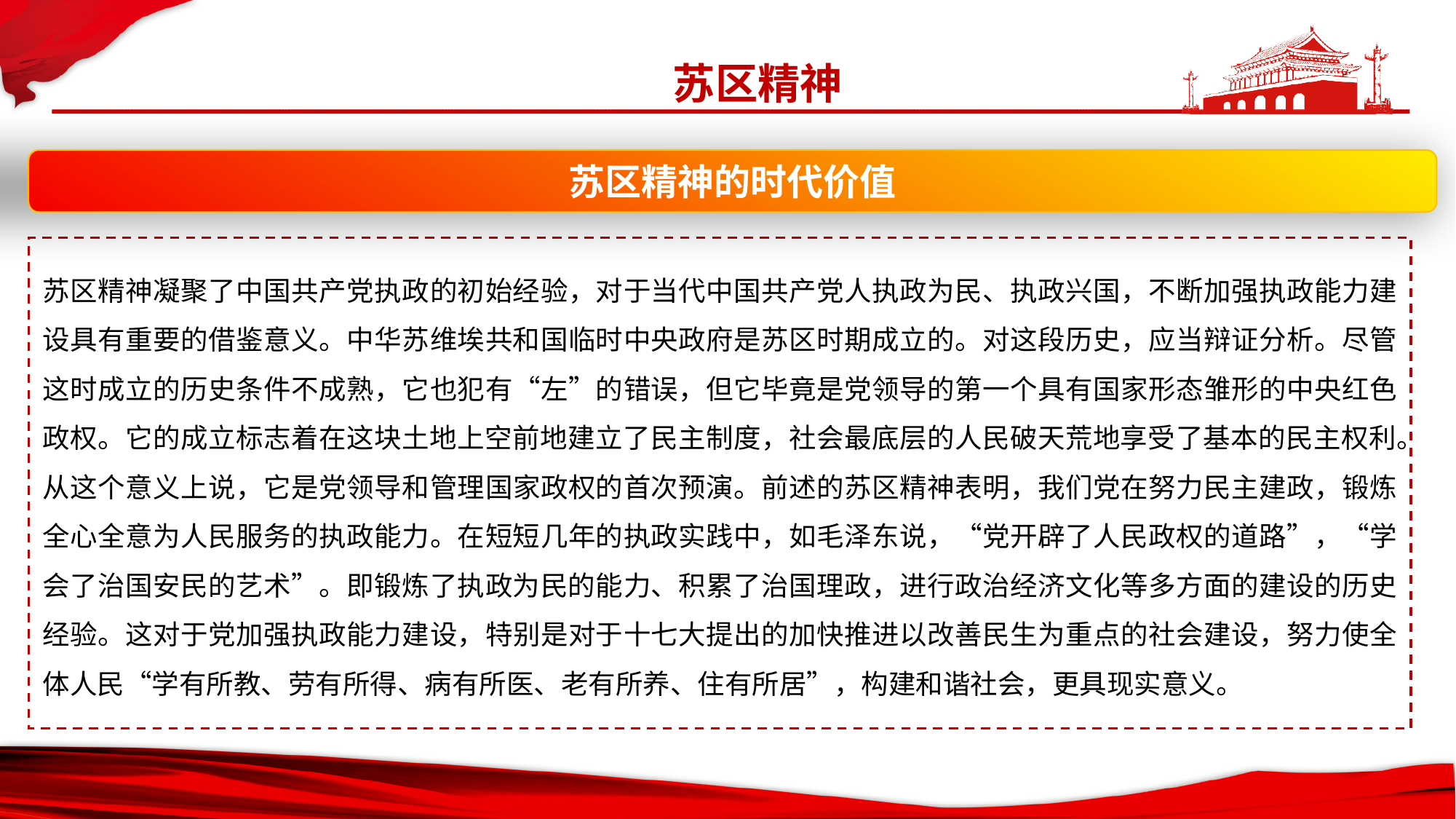

苏区精神
苏区精神的时代价值

苏区精神凝聚了中国共产党执政的初始经验，对于当代中国共产党人执政为民、执政兴国，不断加强执政能力建设具有重要的借鉴意义。中华苏维埃共和国临时中央政府是苏区时期成立的。对这段历史，应当辩证分析。尽管这时成立的历史条件不成熟，它也犯有“左”的错误，但它毕竟是党领导的第一个具有国家形态雏形的中央红色政权。它的成立标志着在这块土地上空前地建立了民主制度，社会最底层的人民破天荒地享受了基本的民主权利。从这个意义上说，它是党领导和管理国家政权的首次预演。前述的苏区精神表明，我们党在努力民主建政，锻炼全心全意为人民服务的执政能力。在短短几年的执政实践中，如毛泽东说，“党开辟了人民政权的道路”，“学会了治国安民的艺术”。即锻炼了执政为民的能力、积累了治国理政，进行政治经济文化等多方面的建设的历史经验。这对于党加强执政能力建设，特别是对于十七大提出的加快推进以改善民生为重点的社会建设，努力使全体人民“学有所教、劳有所得、病有所医、老有所养、住有所居”，构建和谐社会，更具现实意义。